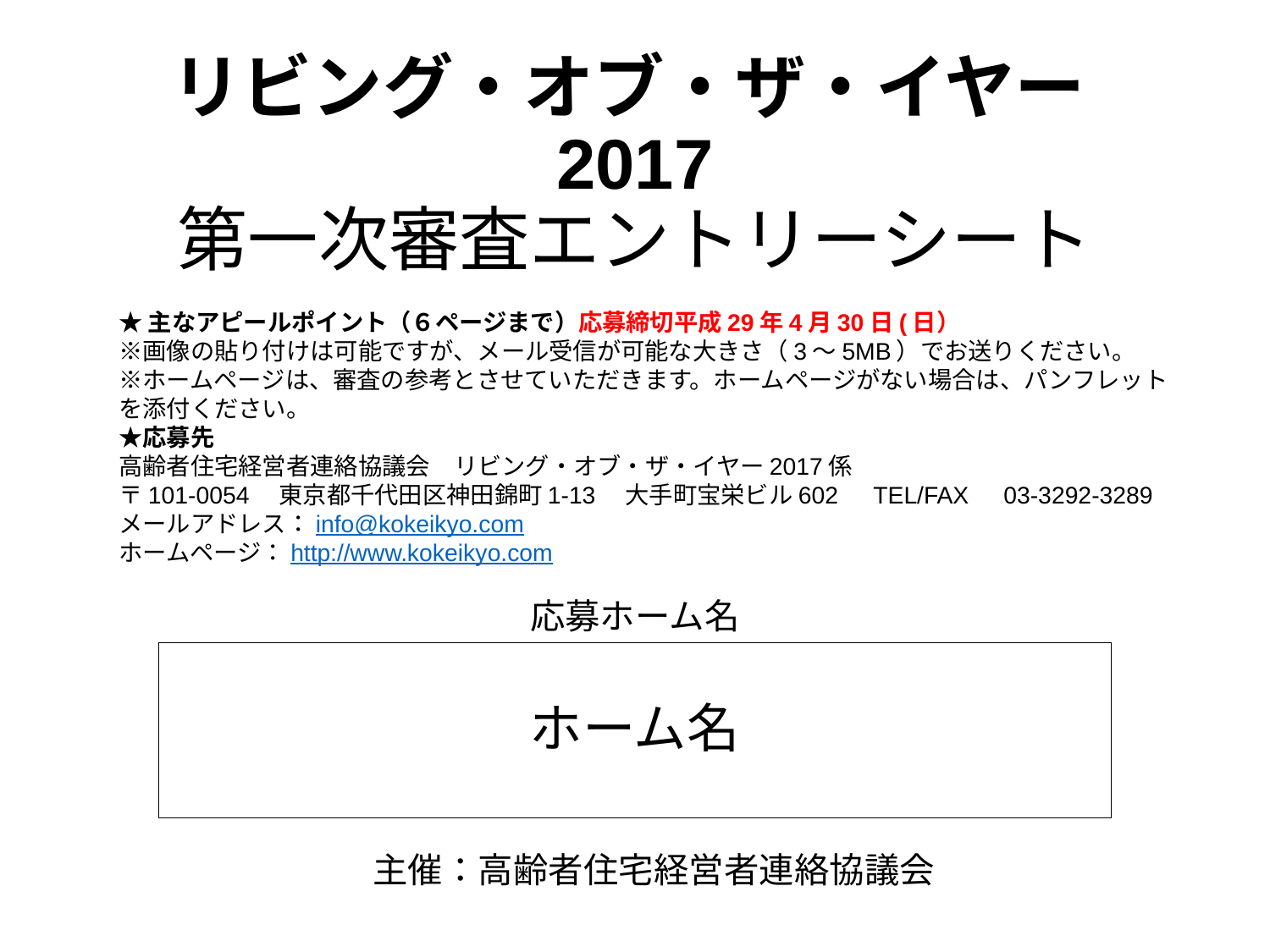

# リビング・オブ・ザ・イヤー2017 第一次審査エントリーシート
★主なアピールポイント（６ページまで）応募締切平成29年4月30日(日）
※画像の貼り付けは可能ですが、メール受信が可能な大きさ（3～5MB）でお送りください。
※ホームページは、審査の参考とさせていただきます。ホームページがない場合は、パンフレットを添付ください。
★応募先
高齢者住宅経営者連絡協議会　リビング・オブ・ザ・イヤー2017係
〒101-0054　東京都千代田区神田錦町1-13　大手町宝栄ビル602　TEL/FAX　03-3292-3289
メールアドレス：info@kokeikyo.com
ホームページ：http://www.kokeikyo.com
応募ホーム名
ホーム名
主催：高齢者住宅経営者連絡協議会